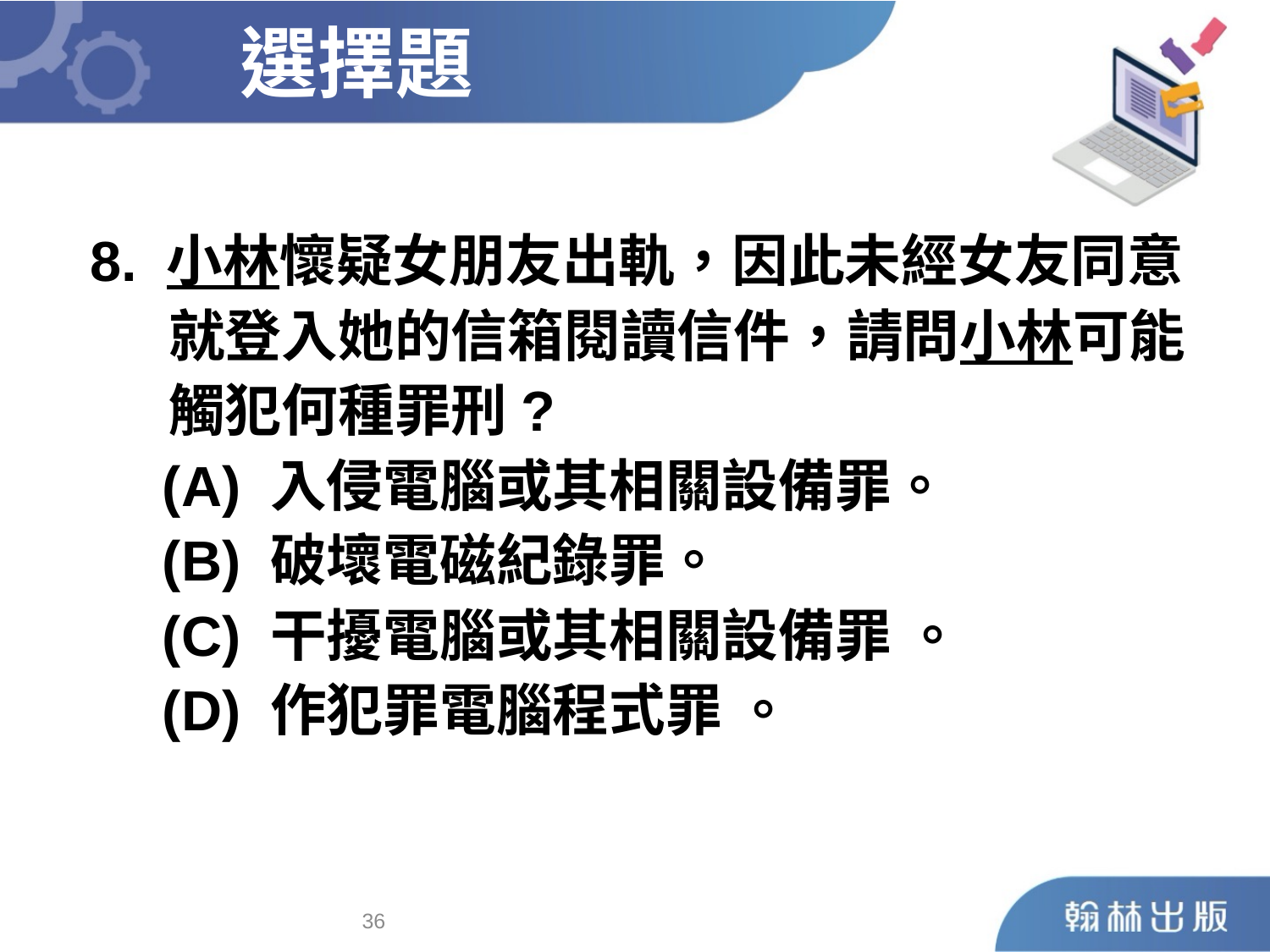

選擇題
8. 小林懷疑女朋友出軌，因此未經女友同意
     就登入她的信箱閱讀信件，請問小林可能
     觸犯何種罪刑?
	   (A) 入侵電腦或其相關設備罪。
	   (B) 破壞電磁紀錄罪。
	   (C) 干擾電腦或其相關設備罪 。
	   (D) 作犯罪電腦程式罪 。
36